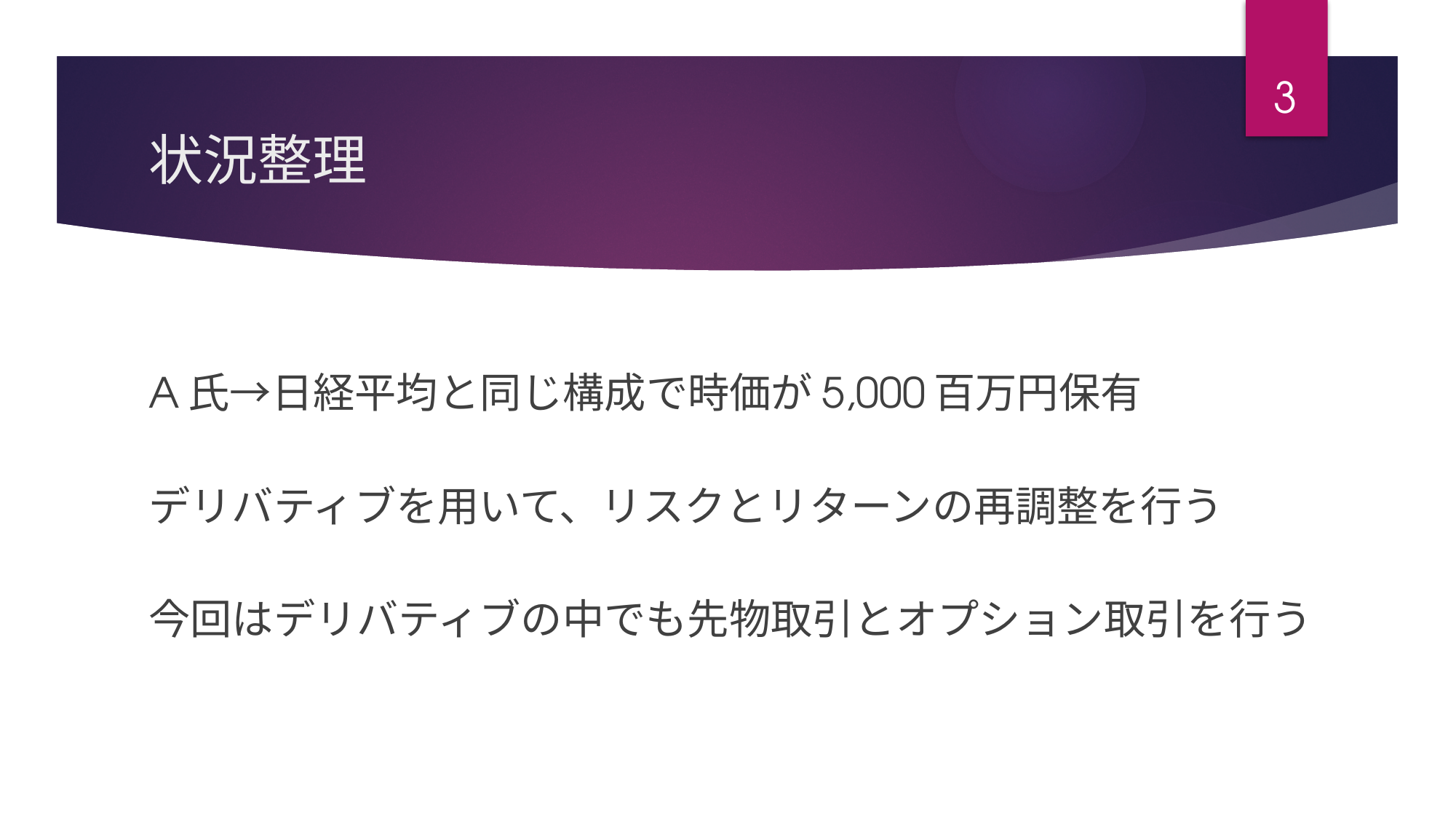

3
# 状況整理
A氏→日経平均と同じ構成で時価が5,000百万円保有
デリバティブを用いて、リスクとリターンの再調整を行う
今回はデリバティブの中でも先物取引とオプション取引を行う